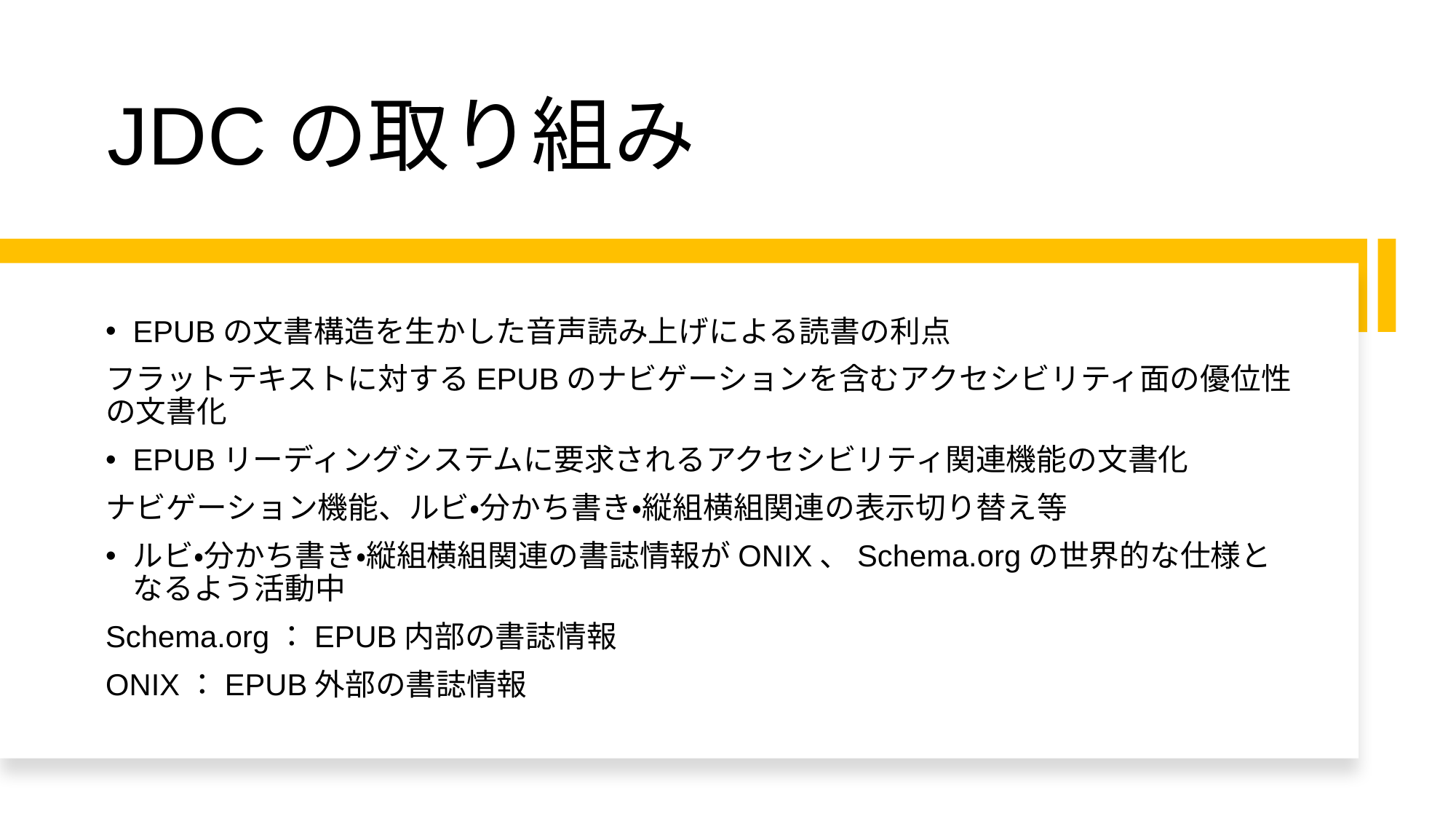

# JDCの取り組み

EPUBの文書構造を生かした音声読み上げによる読書の利点
フラットテキストに対するEPUBのナビゲーションを含むアクセシビリティ面の優位性の文書化
EPUBリーディングシステムに要求されるアクセシビリティ関連機能の文書化
ナビゲーション機能、ルビ・分かち書き・縦組横組関連の表示切り替え等
ルビ・分かち書き・縦組横組関連の書誌情報がONIX、Schema.orgの世界的な仕様となるよう活動中
Schema.org：EPUB内部の書誌情報
ONIX：EPUB外部の書誌情報